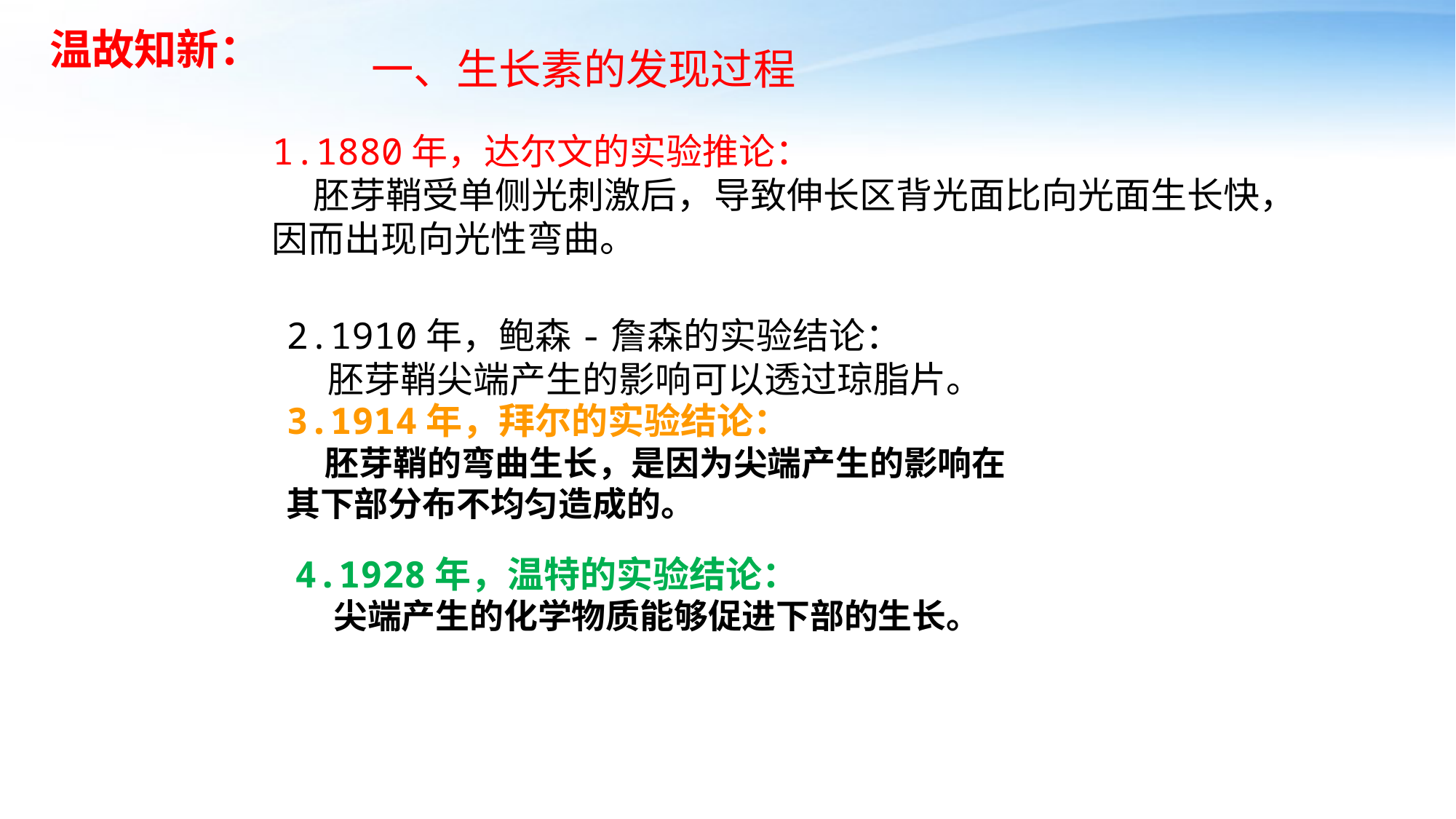

温故知新：
一、生长素的发现过程
1.1880年，达尔文的实验推论：
    胚芽鞘受单侧光刺激后，导致伸长区背光面比向光面生长快，因而出现向光性弯曲。
2.1910年，鲍森-詹森的实验结论：
    胚芽鞘尖端产生的影响可以透过琼脂片。
3.1914年，拜尔的实验结论：
    胚芽鞘的弯曲生长，是因为尖端产生的影响在其下部分布不均匀造成的。
4.1928年，温特的实验结论：
    尖端产生的化学物质能够促进下部的生长。